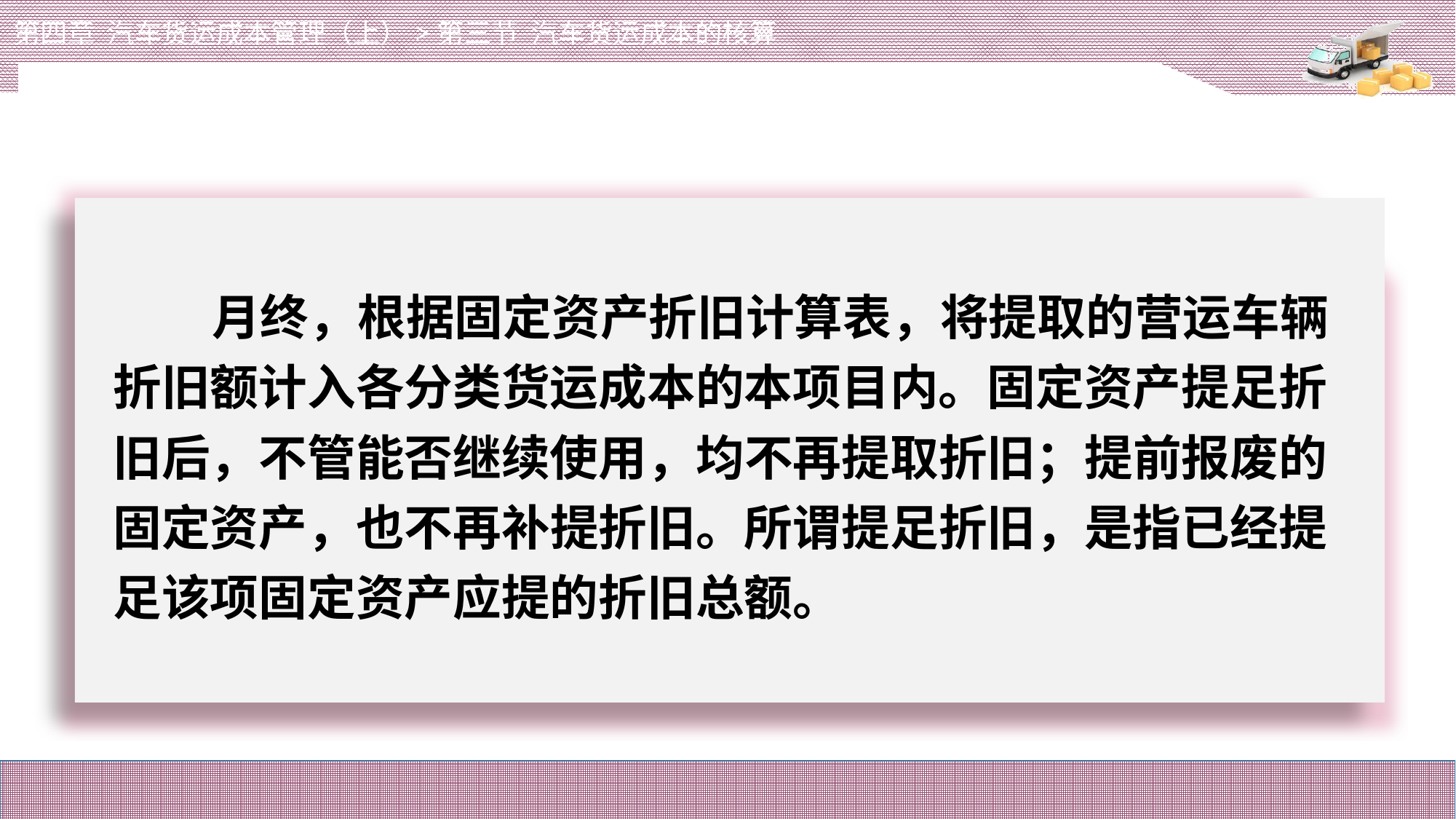

第四章  汽车货运成本管理（上）>第三节  汽车货运成本的核算
# 月终，根据固定资产折旧计算表，将提取的营运车辆折旧额计入各分类货运成本的本项目内。固定资产提足折旧后，不管能否继续使用，均不再提取折旧；提前报废的固定资产，也不再补提折旧。所谓提足折旧，是指已经提足该项固定资产应提的折旧总额。